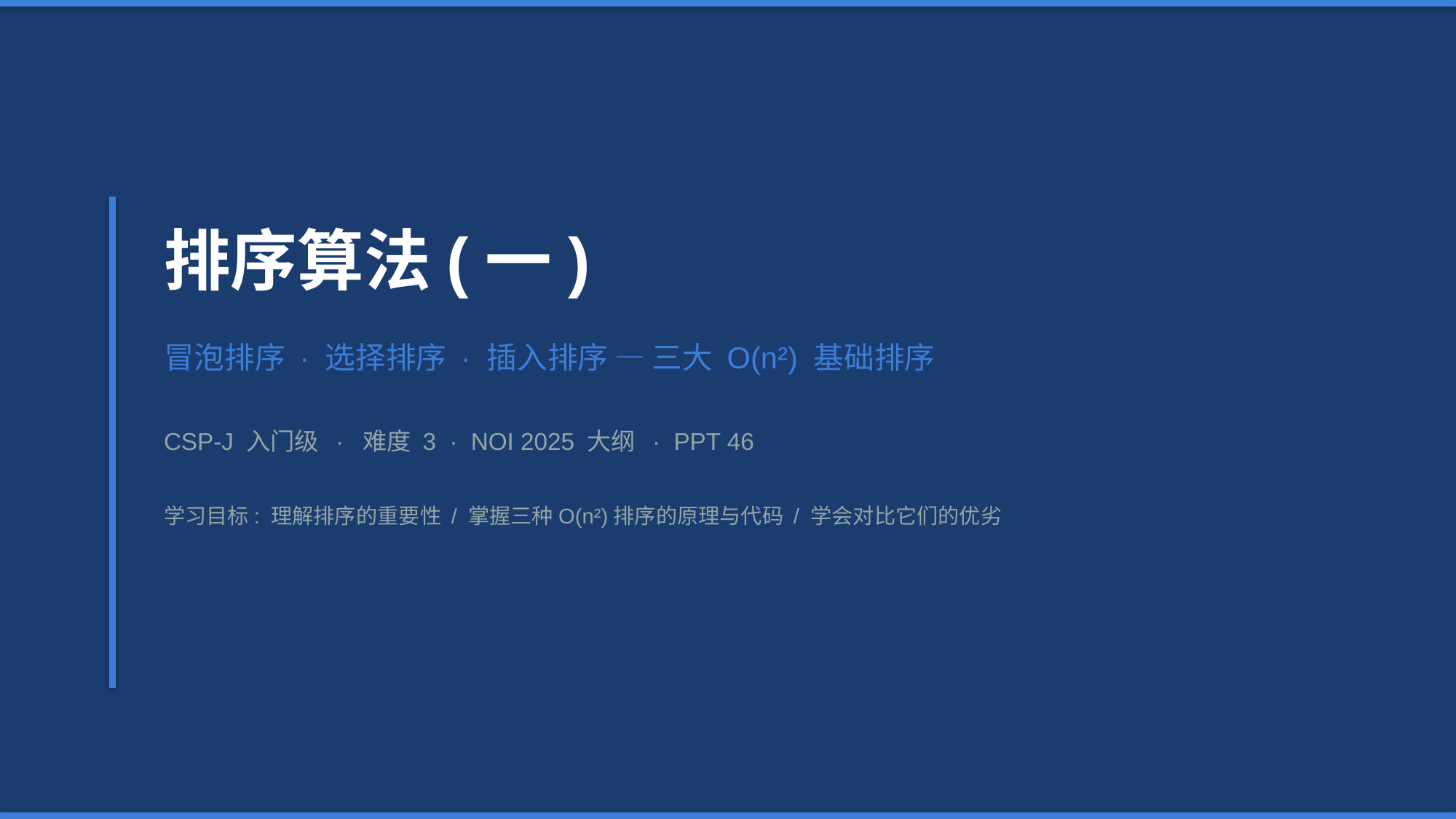

排序算法(一)
冒泡排序 · 选择排序 · 插入排序 — 三大 O(n²) 基础排序
CSP-J 入门级  ·  难度 3  ·  NOI 2025 大纲  ·  PPT 46
学习目标: 理解排序的重要性 / 掌握三种O(n²)排序的原理与代码 / 学会对比它们的优劣